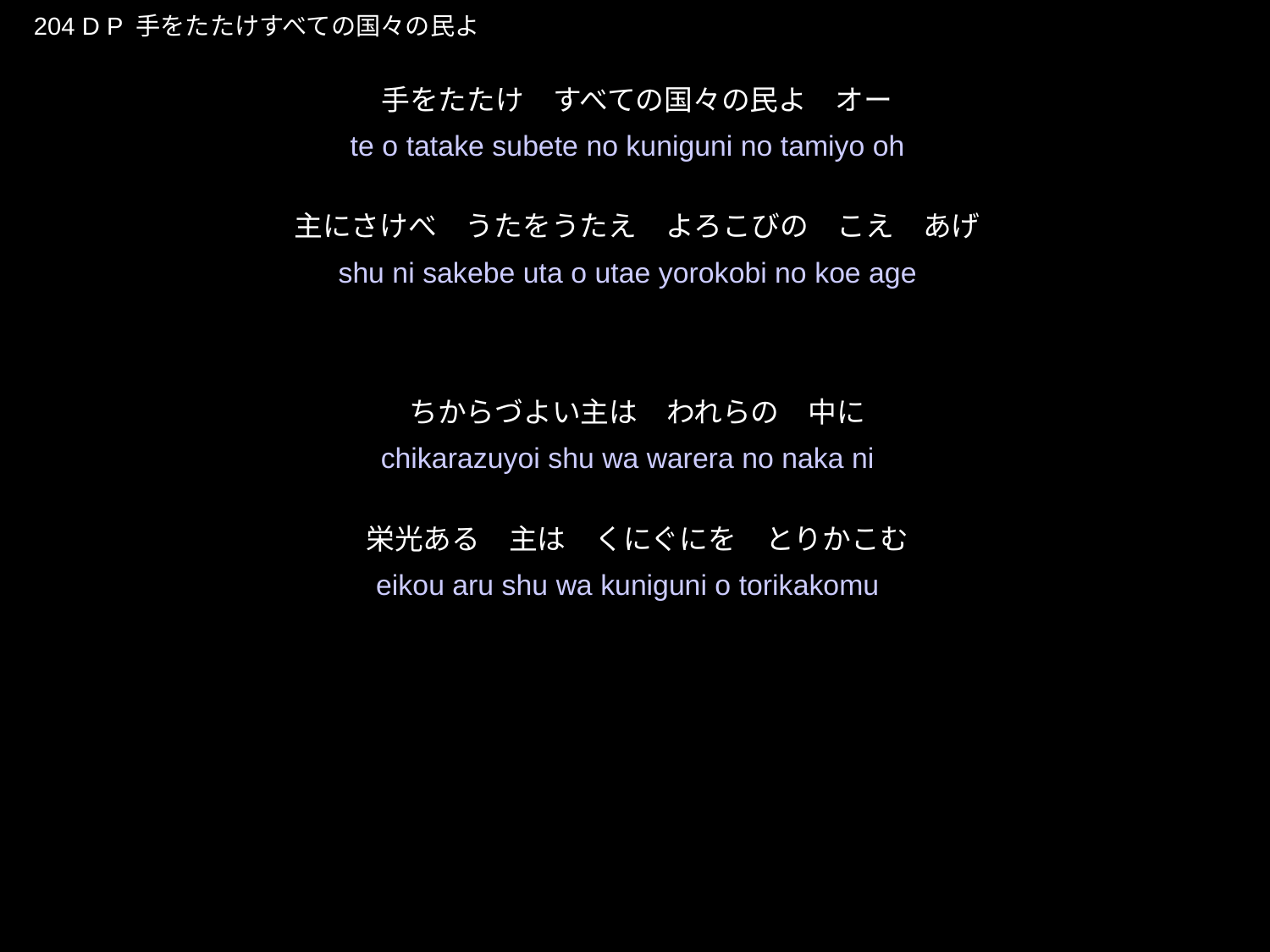

てをたたけすべてのくにぐにのたみよ
★P
204 D P 手をたたけすべての国々の民よ
手をたたけ　すべての国々の民よ　オー
主にさけべ　うたをうたえ　よろこびの　こえ　あげ
ちからづよい主は　われらの　中に
栄光ある　主は　くにぐにを　とりかこむ
★１
te o tatake subete no kuniguni no tamiyo oh
shu ni sakebe uta o utae yorokobi no koe age
chikarazuyoi shu wa warera no naka ni
eikou aru shu wa kuniguni o torikakomu